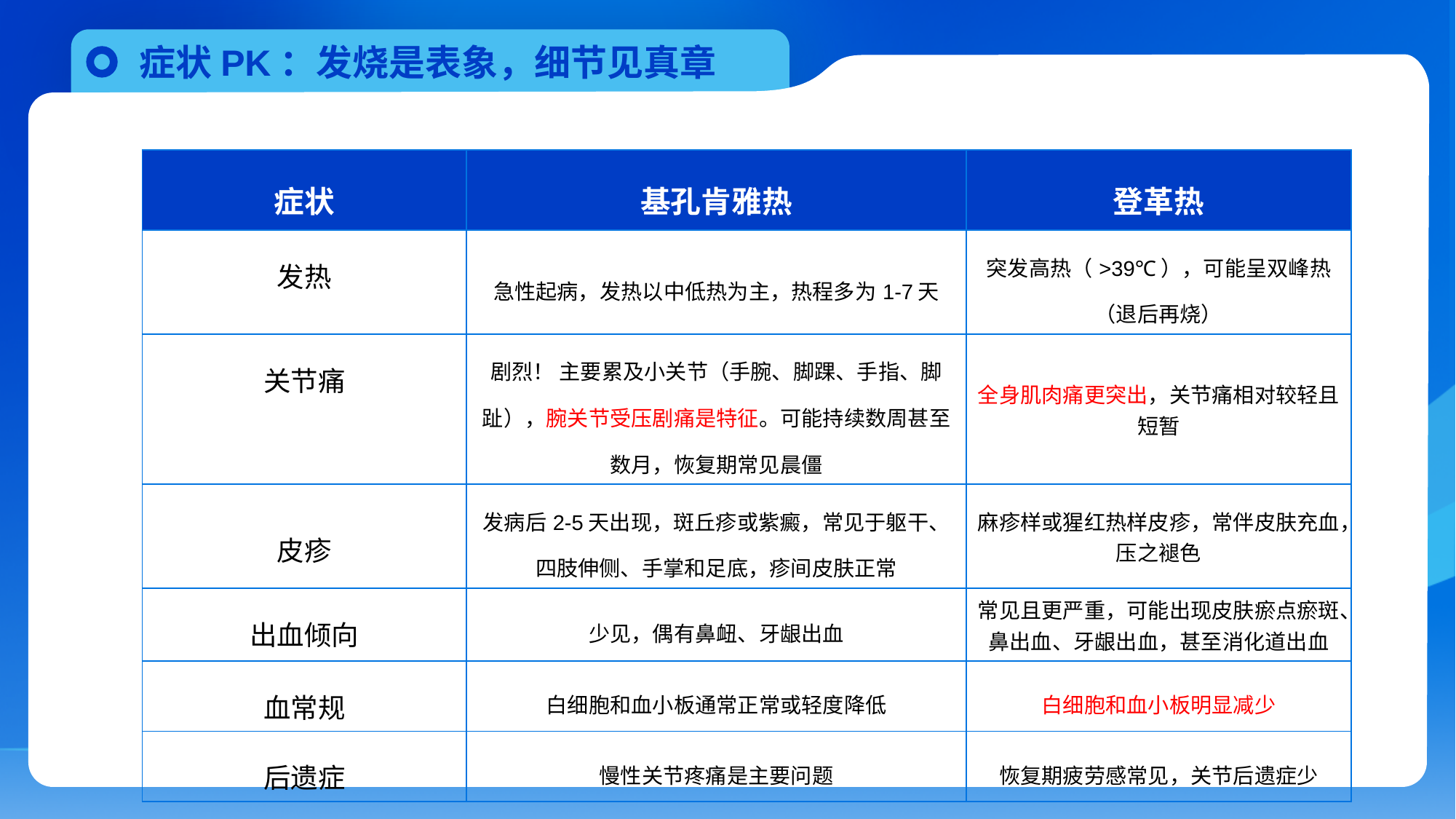

症状PK：发烧是表象，细节见真章

| 症状 | 基孔肯雅热 | 登革热 |
| --- | --- | --- |
| 发热 | 急性起病，发热以中低热为主，热程多为1-7天 | 突发高热（>39℃），可能呈双峰热（退后再烧） |
| 关节痛 | 剧烈！ 主要累及小关节（手腕、脚踝、手指、脚趾），腕关节受压剧痛是特征。可能持续数周甚至数月，恢复期常见晨僵 | 全身肌肉痛更突出，关节痛相对较轻且短暂 |
| 皮疹 | 发病后2-5天出现，斑丘疹或紫癜，常见于躯干、四肢伸侧、手掌和足底，疹间皮肤正常 | 麻疹样或猩红热样皮疹，常伴皮肤充血，压之褪色 |
| 出血倾向 | 少见，偶有鼻衄、牙龈出血 | 常见且更严重，可能出现皮肤瘀点瘀斑、鼻出血、牙龈出血，甚至消化道出血 |
| 血常规 | 白细胞和血小板通常正常或轻度降低 | 白细胞和血小板明显减少 |
| 后遗症 | 慢性关节疼痛是主要问题 | 恢复期疲劳感常见，关节后遗症少 |